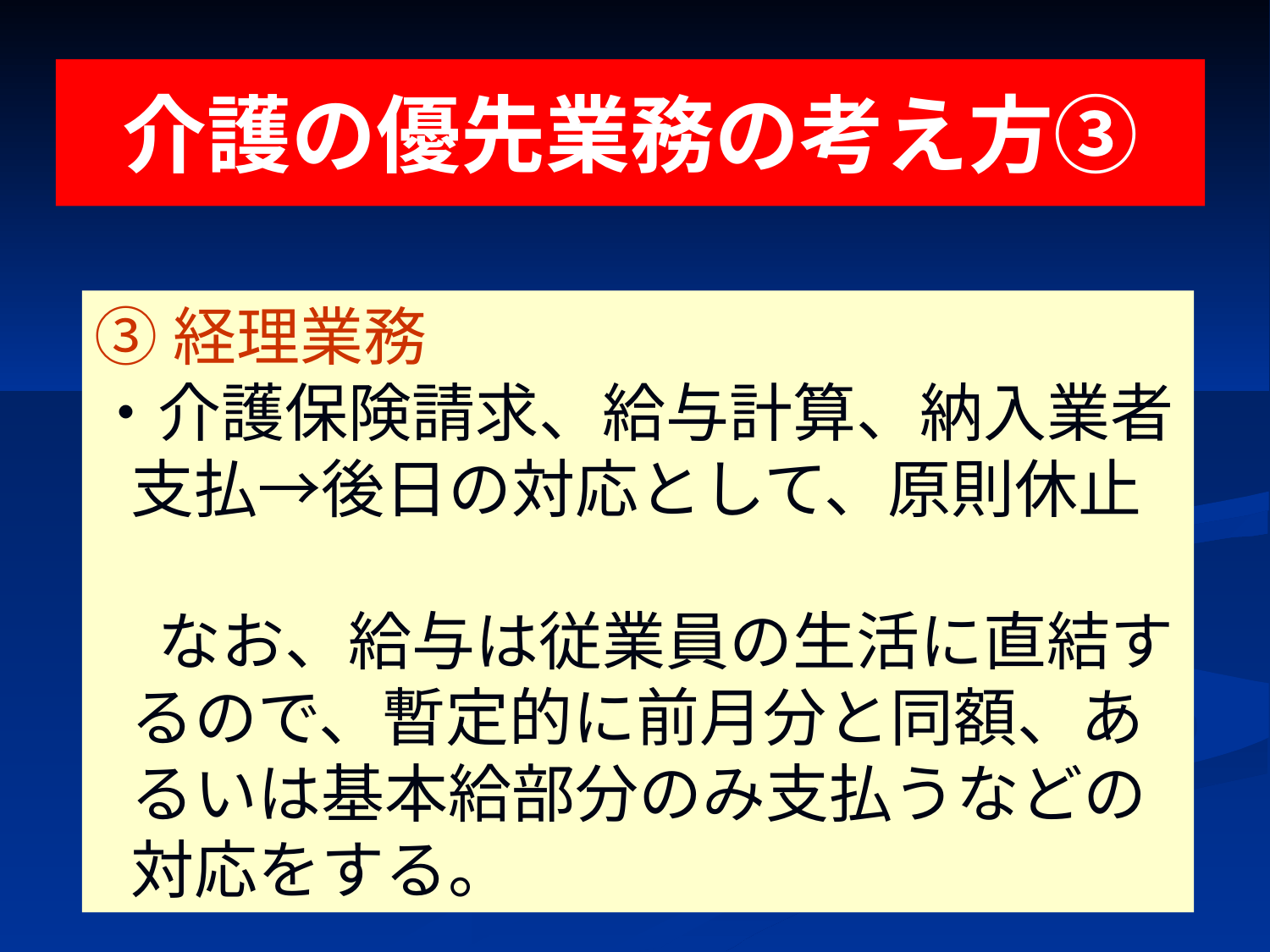

# 介護の優先業務の考え方③
③経理業務
・介護保険請求、給与計算、納入業者支払→後日の対応として、原則休止

　なお、給与は従業員の生活に直結するので、暫定的に前月分と同額、あるいは基本給部分のみ支払うなどの対応をする。